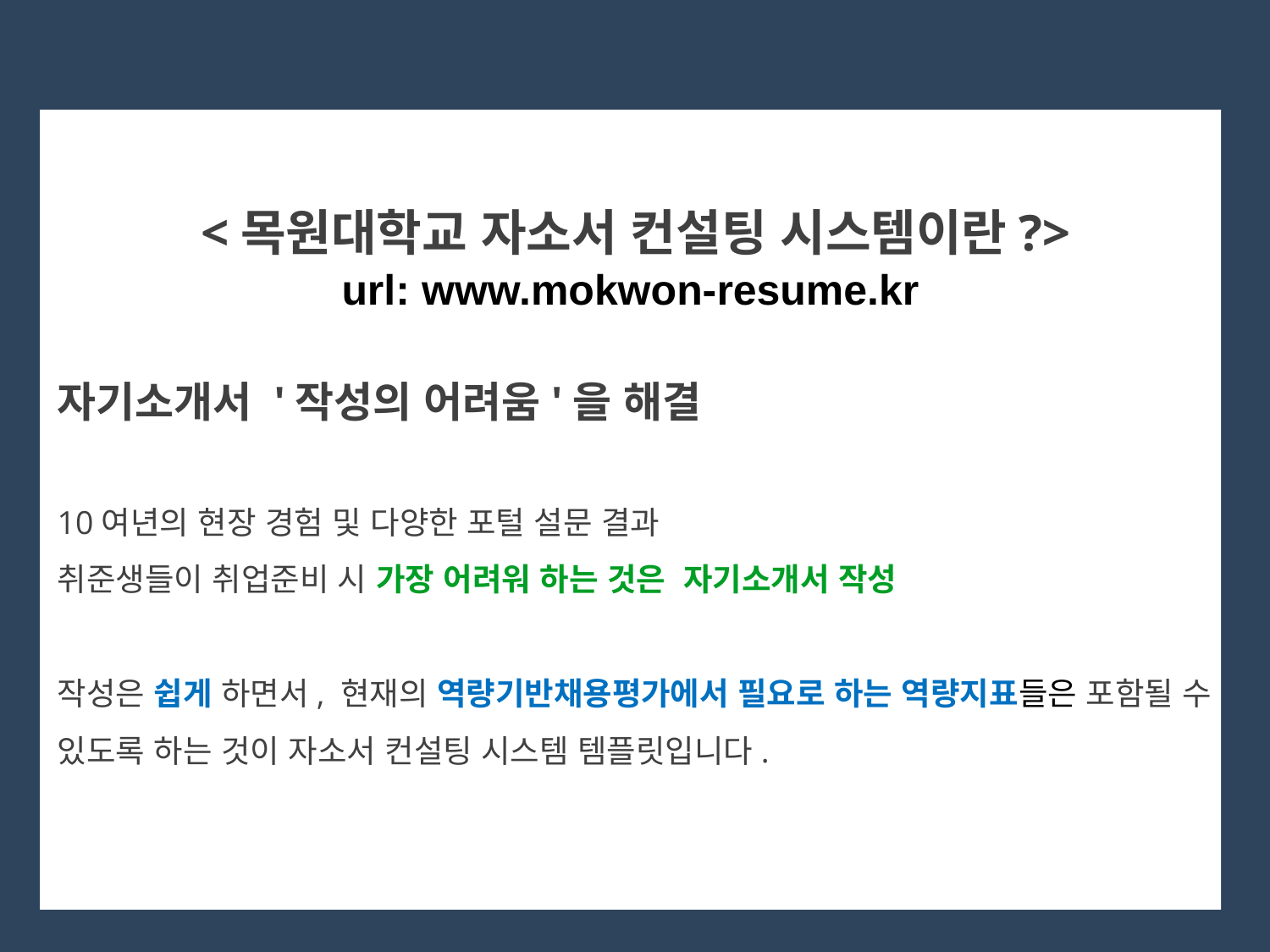

<목원대학교 자소서 컨설팅 시스템이란?>

자기소개서 '작성의 어려움'을 해결

10여년의 현장 경험 및 다양한 포털 설문 결과
취준생들이 취업준비 시 가장 어려워 하는 것은  자기소개서 작성
작성은 쉽게 하면서, 현재의 역량기반채용평가에서 필요로 하는 역량지표들은 포함될 수 있도록 하는 것이 자소서 컨설팅 시스템 템플릿입니다.
url: www.mokwon-resume.kr